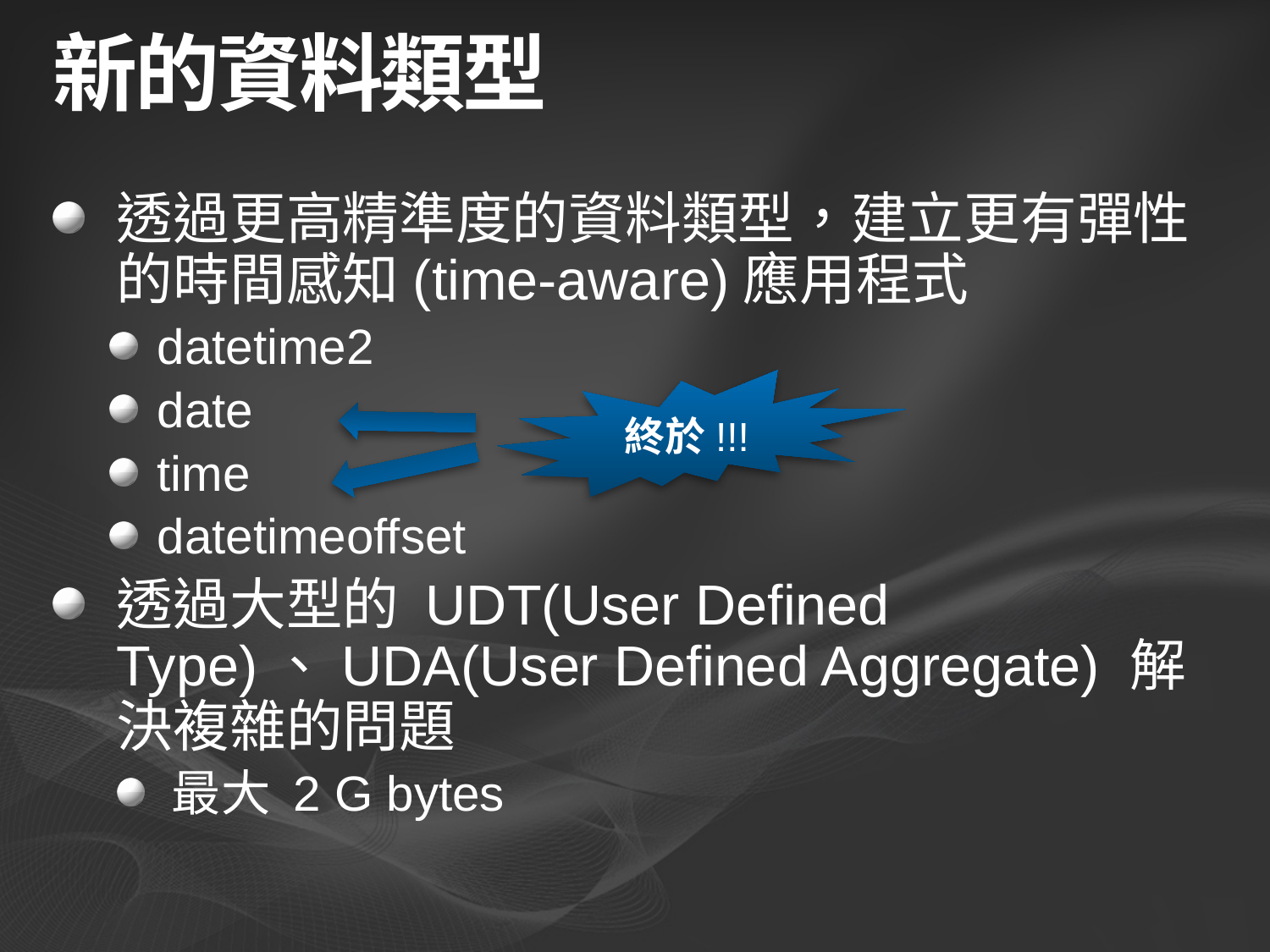

# 新的資料類型
透過更高精準度的資料類型，建立更有彈性的時間感知(time-aware)應用程式
datetime2
date
time
datetimeoffset
透過大型的 UDT(User Defined Type)、UDA(User Defined Aggregate) 解決複雜的問題
最大 2 G bytes
終於!!!